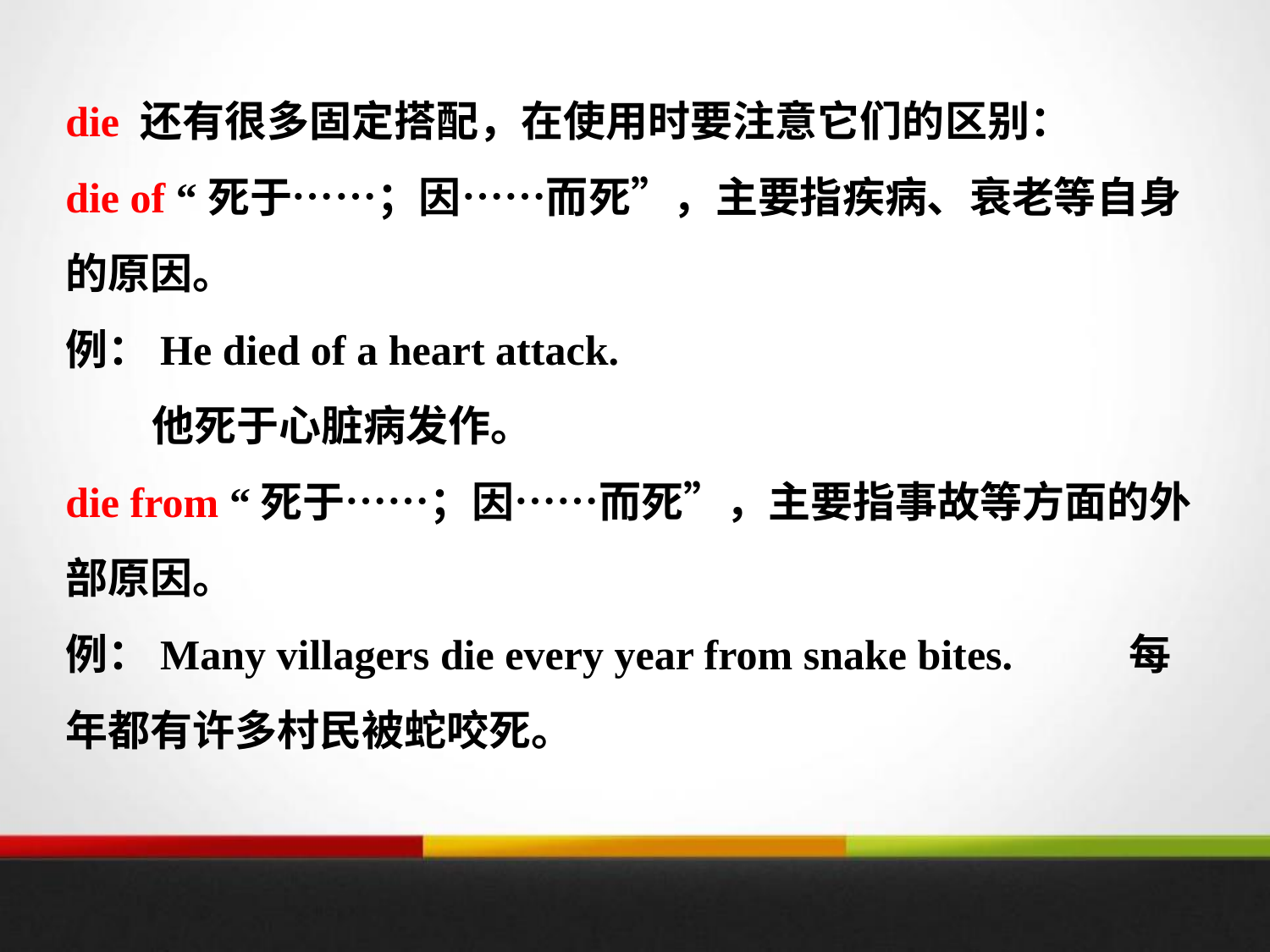

die 还有很多固定搭配，在使用时要注意它们的区别：
die of “死于……；因……而死”，主要指疾病、衰老等自身的原因。
例：He died of a heart attack.
        他死于心脏病发作。
die from “死于……；因……而死”，主要指事故等方面的外部原因。
例：Many villagers die every year from snake bites.          每年都有许多村民被蛇咬死。